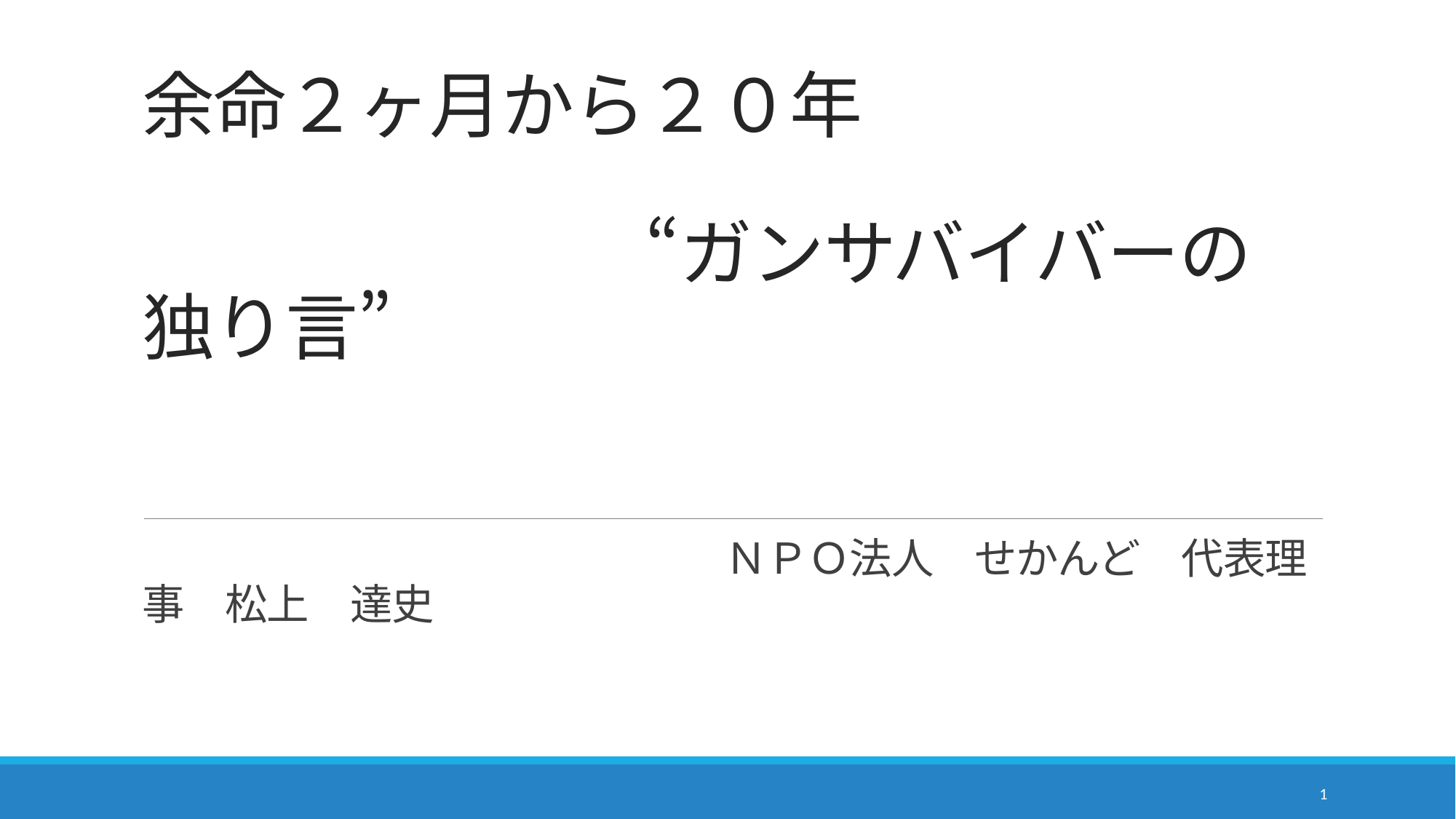

# 余命２ヶ月から２０年 　　　　　　　“ガンサバイバーの独り言”
　　　　　　　　　　　　　　ＮＰＯ法人　せかんど　代表理事　松上　達史
1